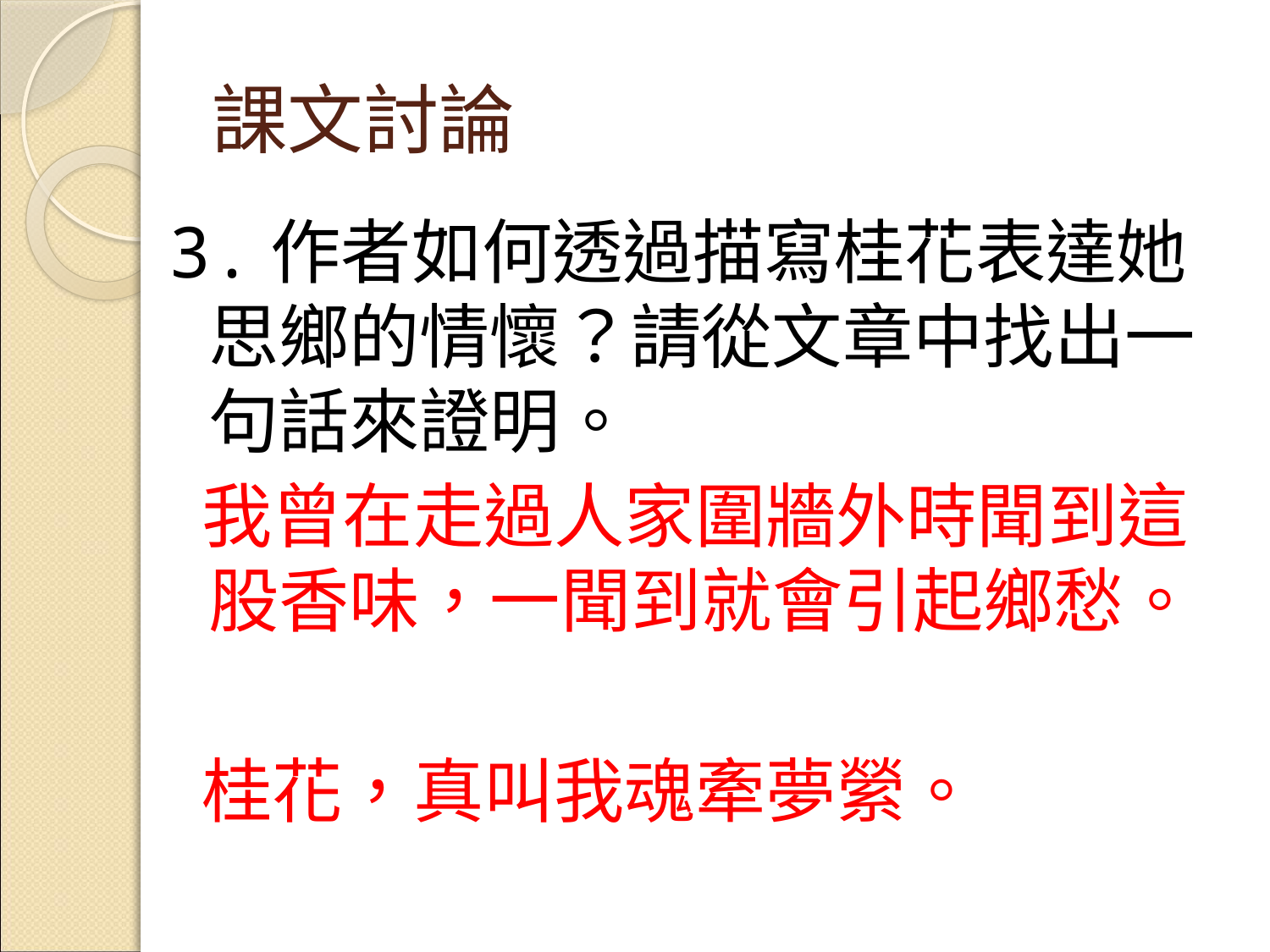

課文討論
3.作者如何透過描寫桂花表達她思鄉的情懷？請從文章中找出一句話來證明。
 我曾在走過人家圍牆外時聞到這股香味，一聞到就會引起鄉愁。

 桂花，真叫我魂牽夢縈。